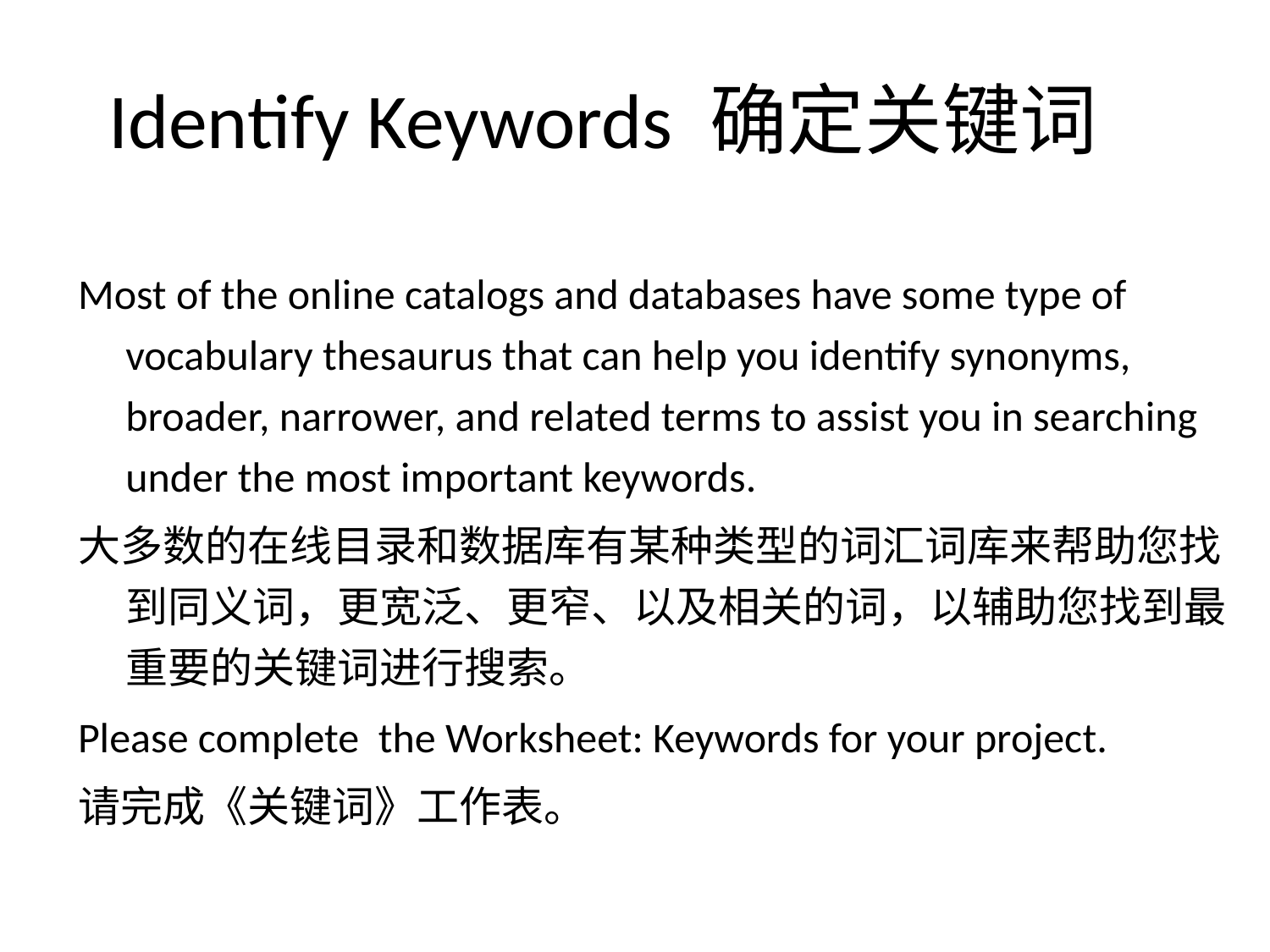

# Identify Keywords 确定关键词
Most of the online catalogs and databases have some type of vocabulary thesaurus that can help you identify synonyms, broader, narrower, and related terms to assist you in searching under the most important keywords.
大多数的在线目录和数据库有某种类型的词汇词库来帮助您找到同义词，更宽泛、更窄、以及相关的词，以辅助您找到最重要的关键词进行搜索。
Please complete  the Worksheet: Keywords for your project.
请完成《关键词》工作表。